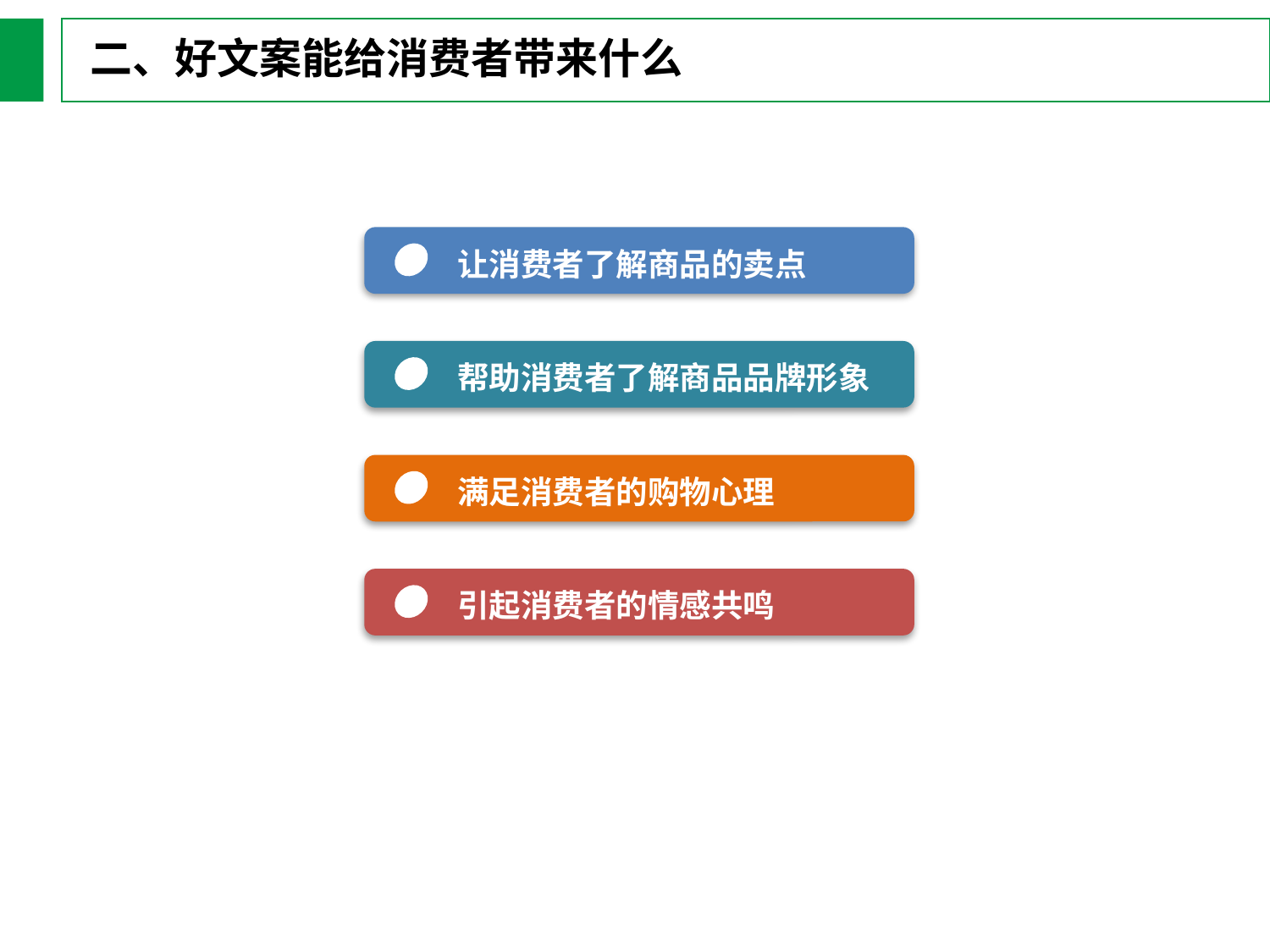

二、好文案能给消费者带来什么
让消费者了解商品的卖点

帮助消费者了解商品品牌形象

满足消费者的购物心理

引起消费者的情感共鸣